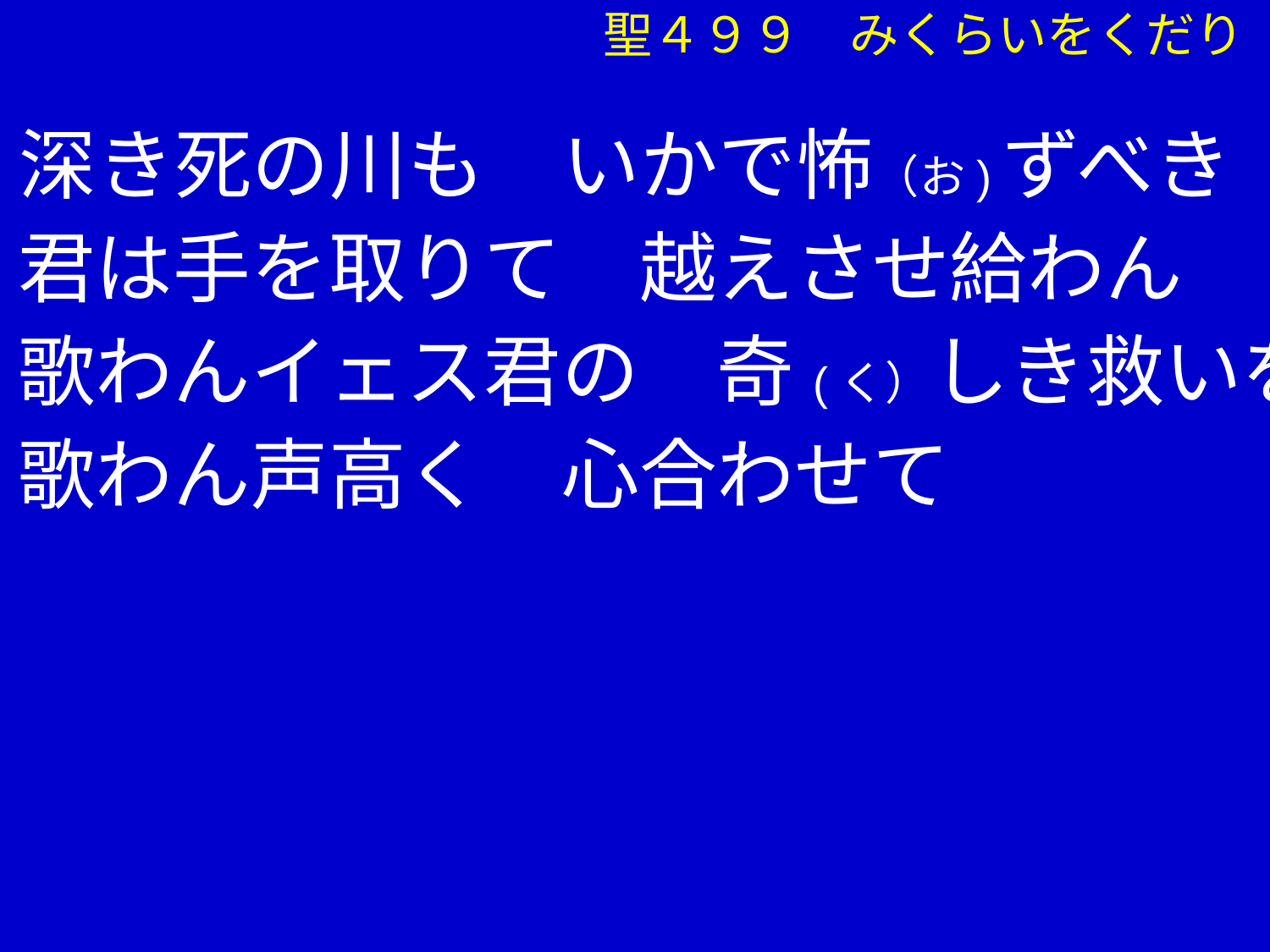

聖４９９　みくらいをくだり
④深き死の川も　いかで怖（お)ずべき
　 君は手を取りて　越えさせ給わん
　 歌わんイェス君の　奇(く）しき救いを
　 歌わん声高く　心合わせて